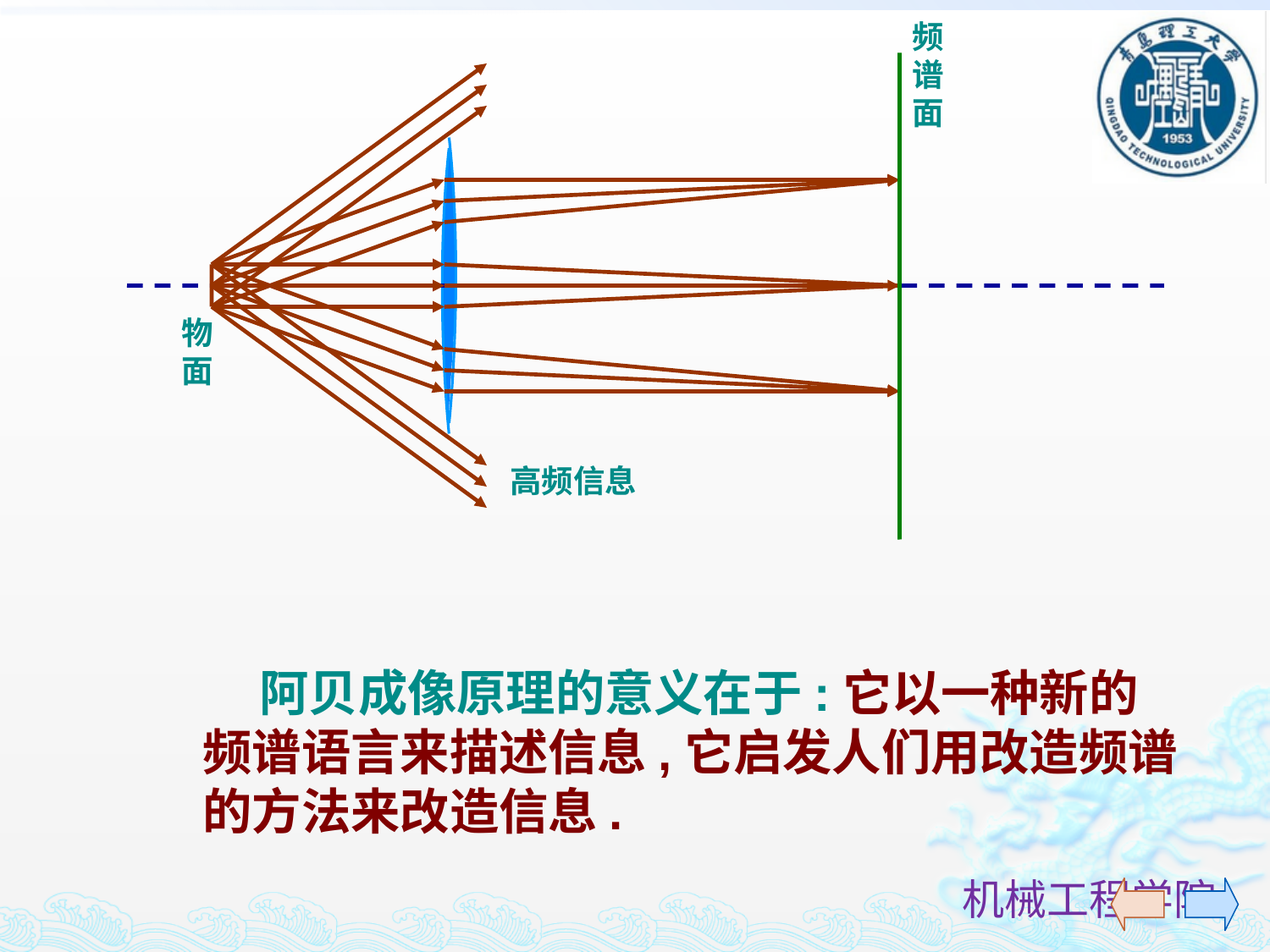

频谱面

物面

高频信息
    阿贝成像原理的意义在于:它以一种新的频谱语言来描述信息,它启发人们用改造频谱的方法来改造信息.